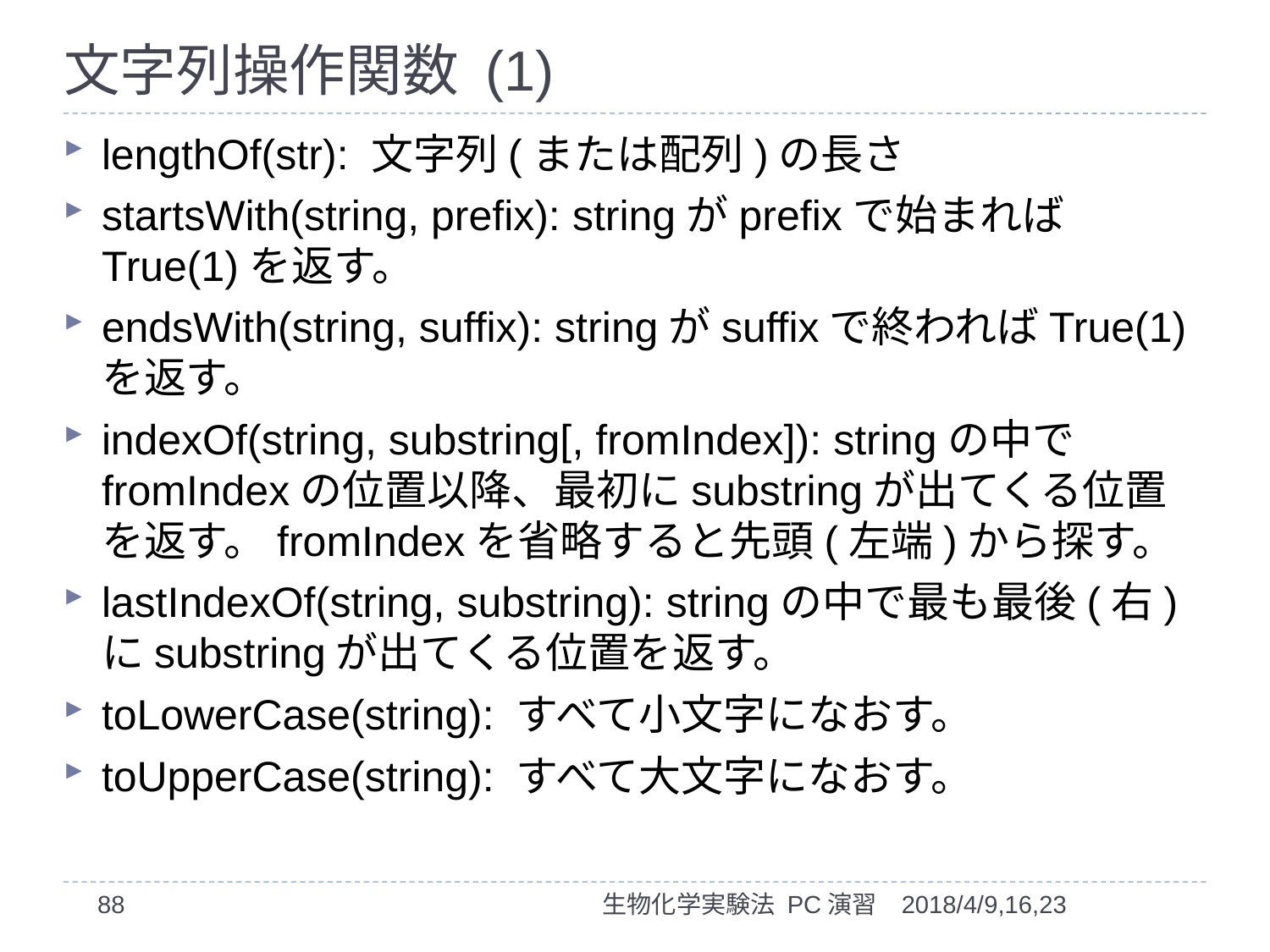

# 文字列操作関数 (1)
lengthOf(str): 文字列(または配列)の長さ
startsWith(string, prefix): stringがprefixで始まればTrue(1)を返す。
endsWith(string, suffix): stringがsuffixで終わればTrue(1)を返す。
indexOf(string, substring[, fromIndex]): stringの中でfromIndexの位置以降、最初にsubstringが出てくる位置を返す。fromIndexを省略すると先頭(左端)から探す。
lastIndexOf(string, substring): stringの中で最も最後(右)にsubstringが出てくる位置を返す。
toLowerCase(string): すべて小文字になおす。
toUpperCase(string): すべて大文字になおす。
88
生物化学実験法 PC演習
2018/4/9,16,23